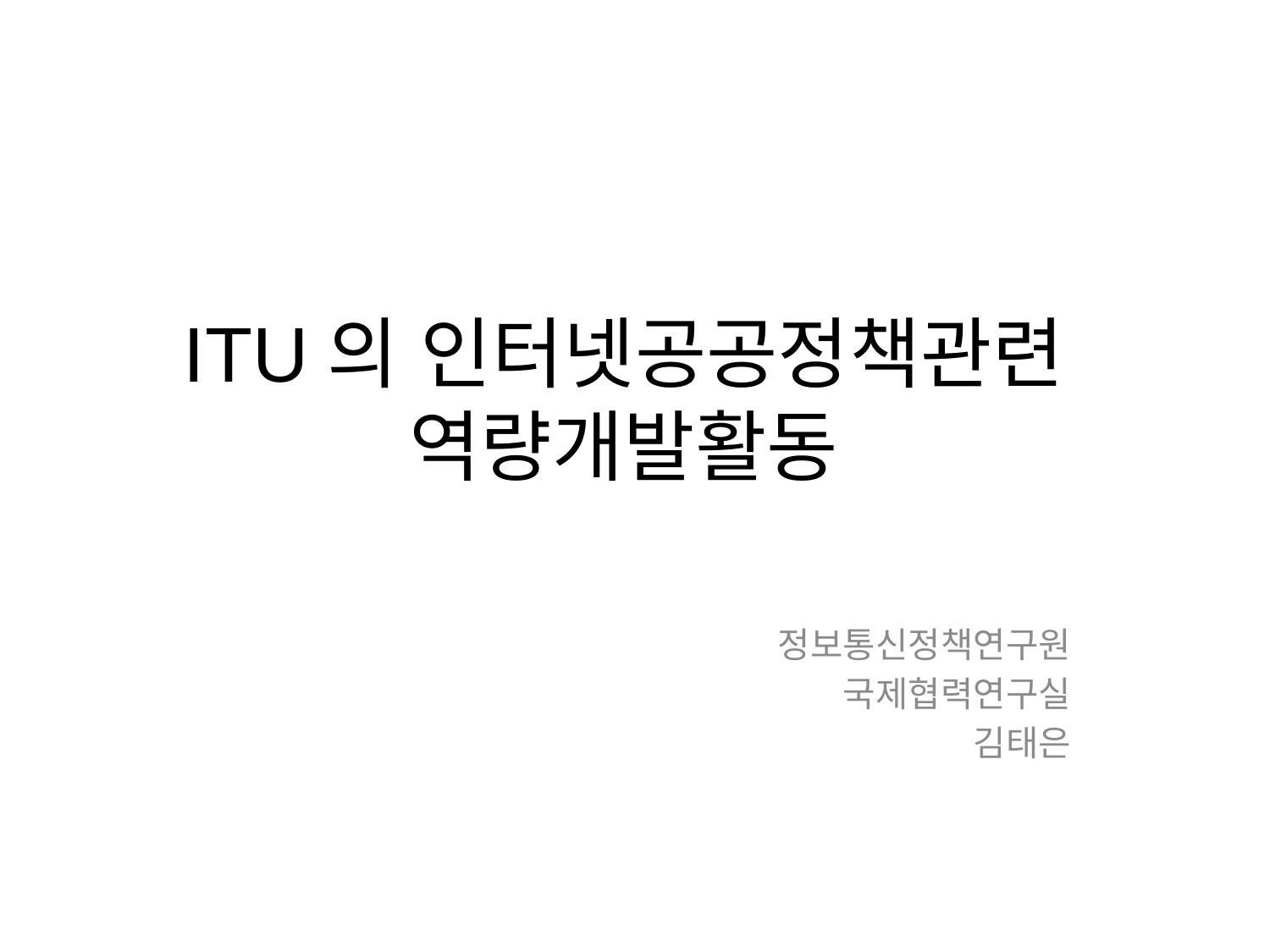

# ITU의 인터넷공공정책관련 역량개발활동
정보통신정책연구원
국제협력연구실
김태은